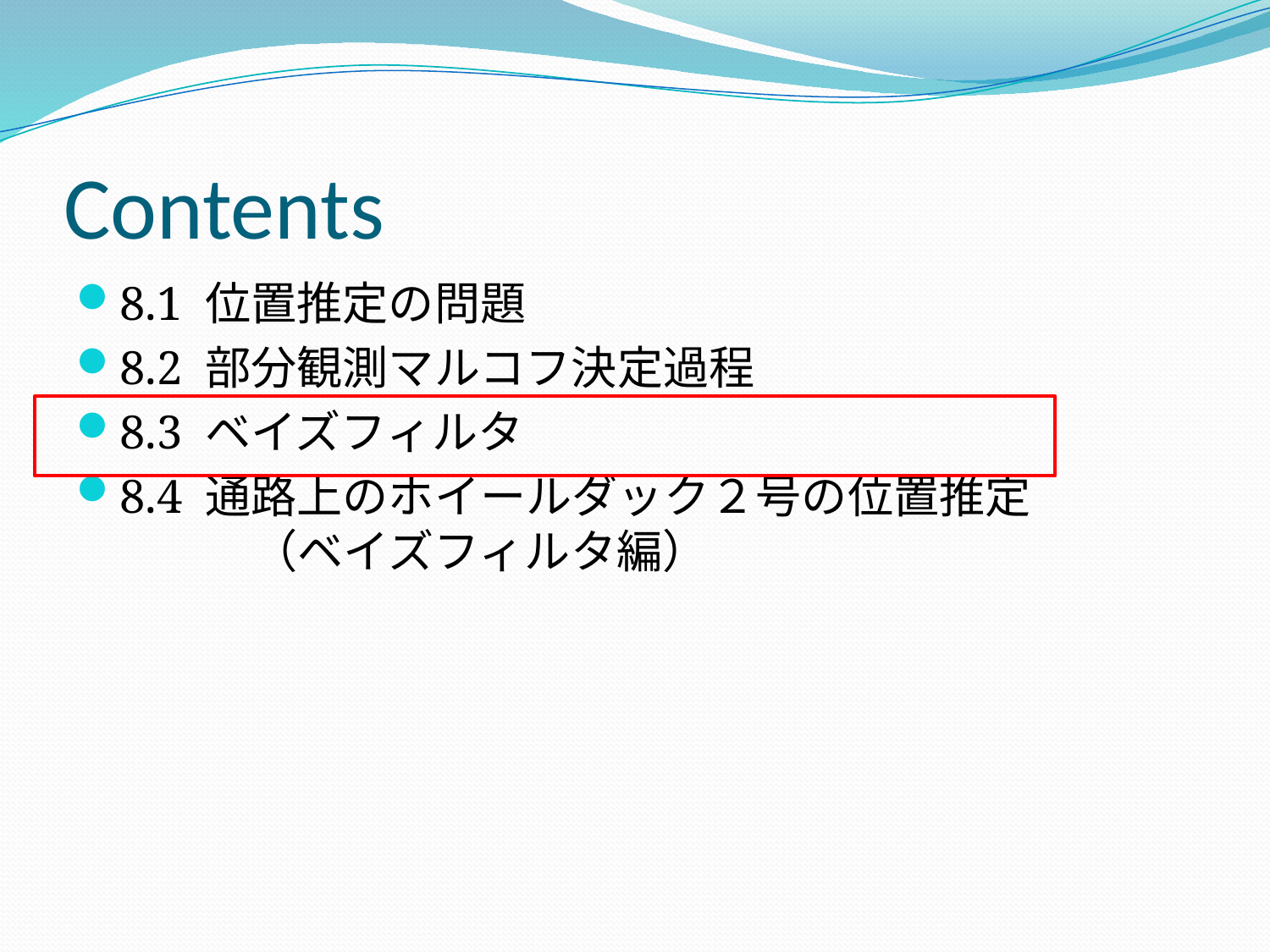

# Contents
8.1 位置推定の問題
8.2 部分観測マルコフ決定過程
8.3 ベイズフィルタ
8.4 通路上のホイールダック２号の位置推定
　　　（ベイズフィルタ編）